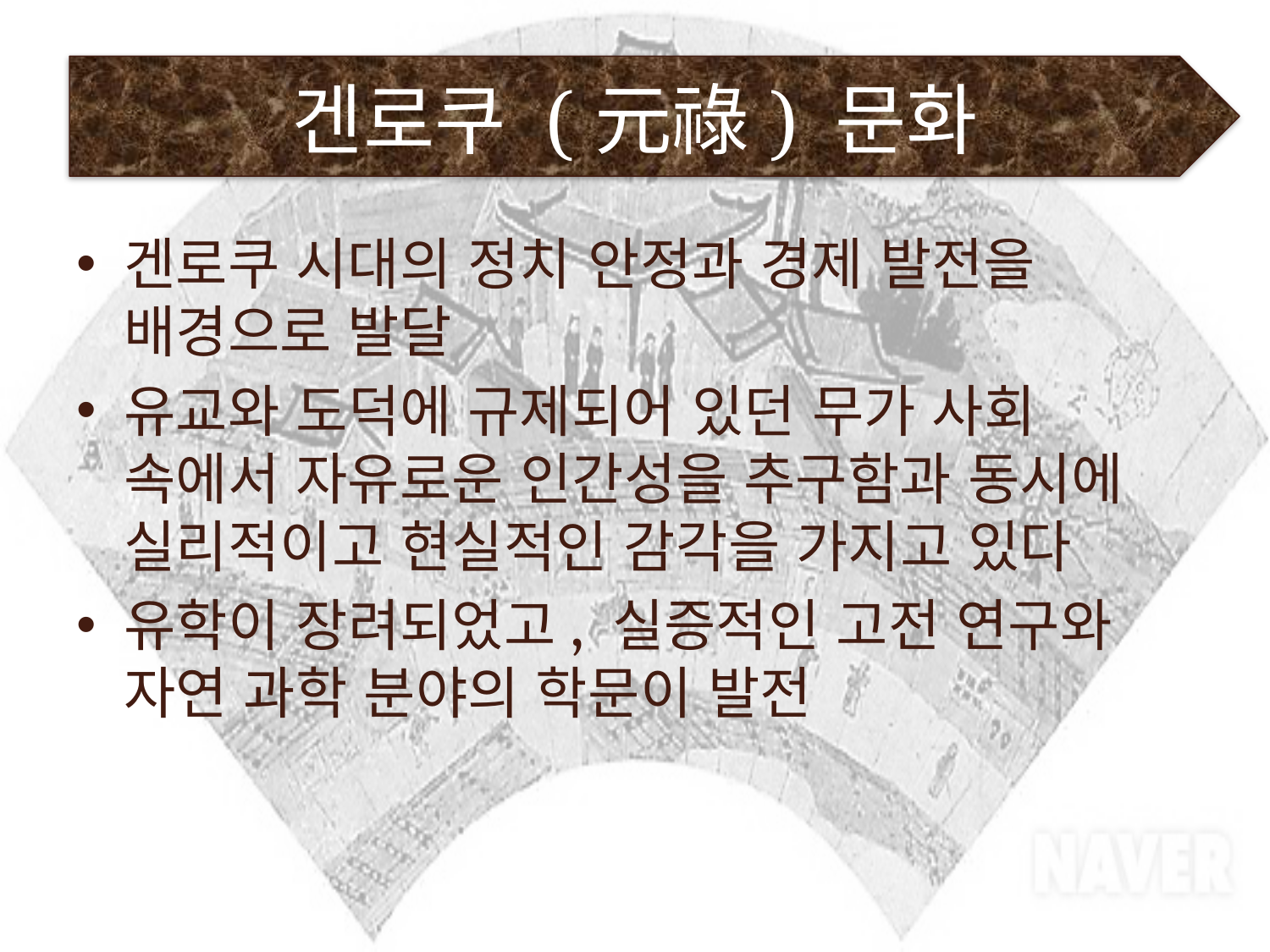

# 겐로쿠 (元祿) 문화

겐로쿠 시대의 정치 안정과 경제 발전을 배경으로 발달
유교와 도덕에 규제되어 있던 무가 사회 속에서 자유로운 인간성을 추구함과 동시에 실리적이고 현실적인 감각을 가지고 있다
유학이 장려되었고, 실증적인 고전 연구와 자연 과학 분야의 학문이 발전